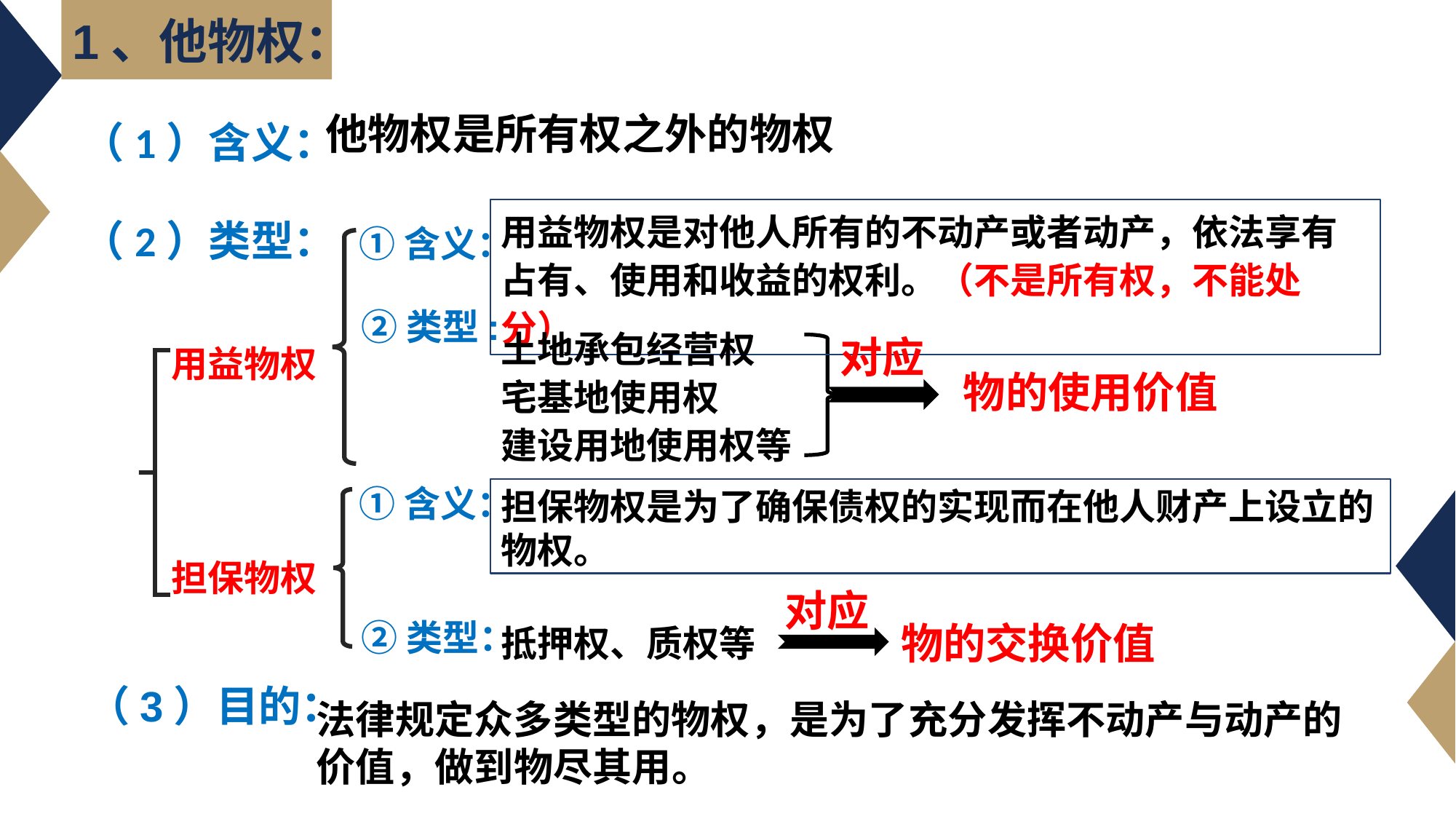

1、他物权：
他物权是所有权之外的物权
（1）含义：
用益物权是对他人所有的不动产或者动产，依法享有占有、使用和收益的权利。（不是所有权，不能处分）
（2）类型：
①含义：

用益物权
②类型:

土地承包经营权
宅基地使用权
建设用地使用权等
对应
物的使用价值

①含义：
担保物权是为了确保债权的实现而在他人财产上设立的物权。

担保物权
对应
物的交换价值

②类型：
抵押权、质权等
（3）目的：
法律规定众多类型的物权，是为了充分发挥不动产与动产的价值，做到物尽其用。